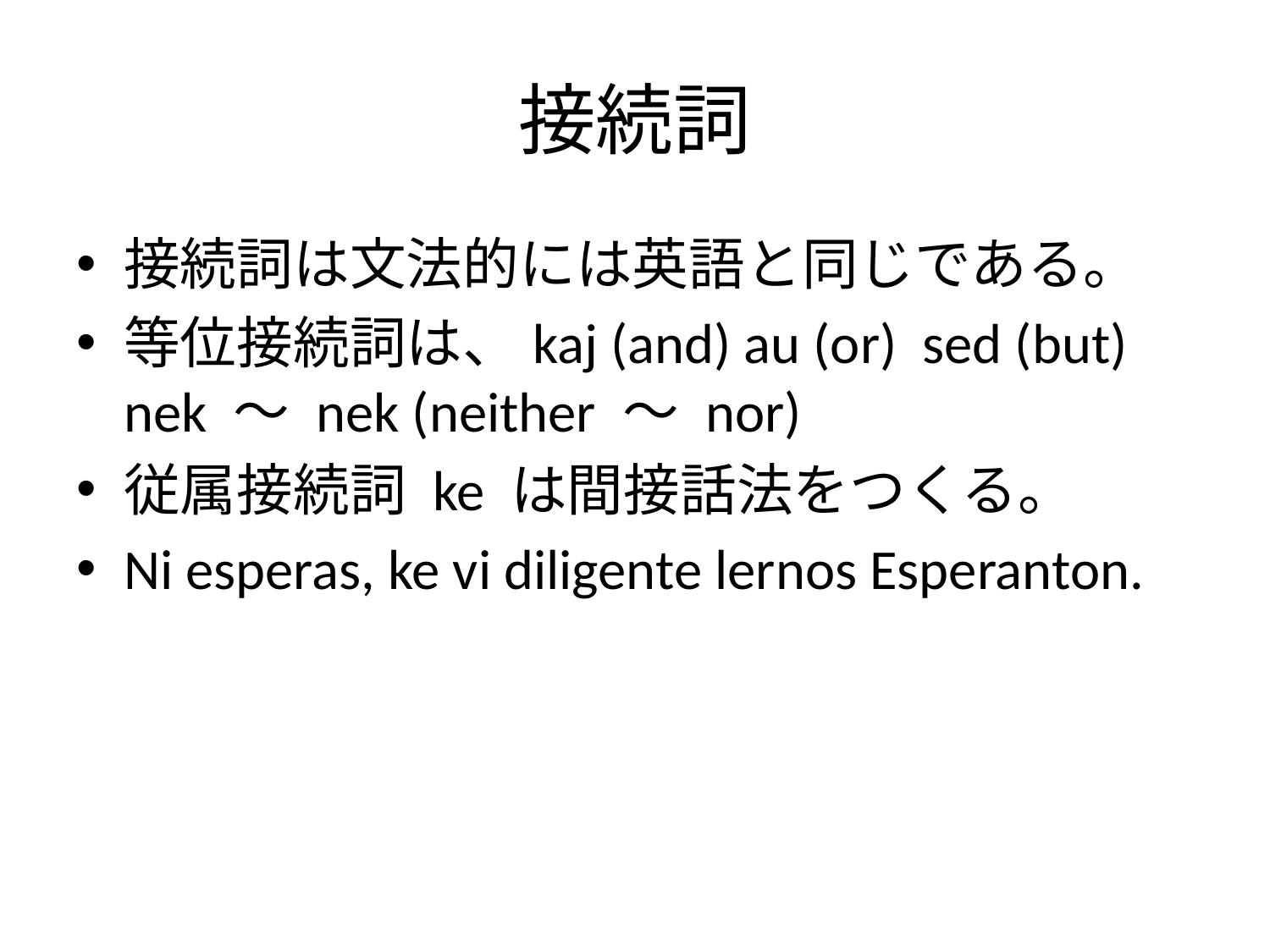

# 接続詞
接続詞は文法的には英語と同じである。
等位接続詞は、kaj (and) au (or)  sed (but)  nek ～ nek (neither ～ nor)
従属接続詞 ke は間接話法をつくる。
Ni esperas, ke vi diligente lernos Esperanton.